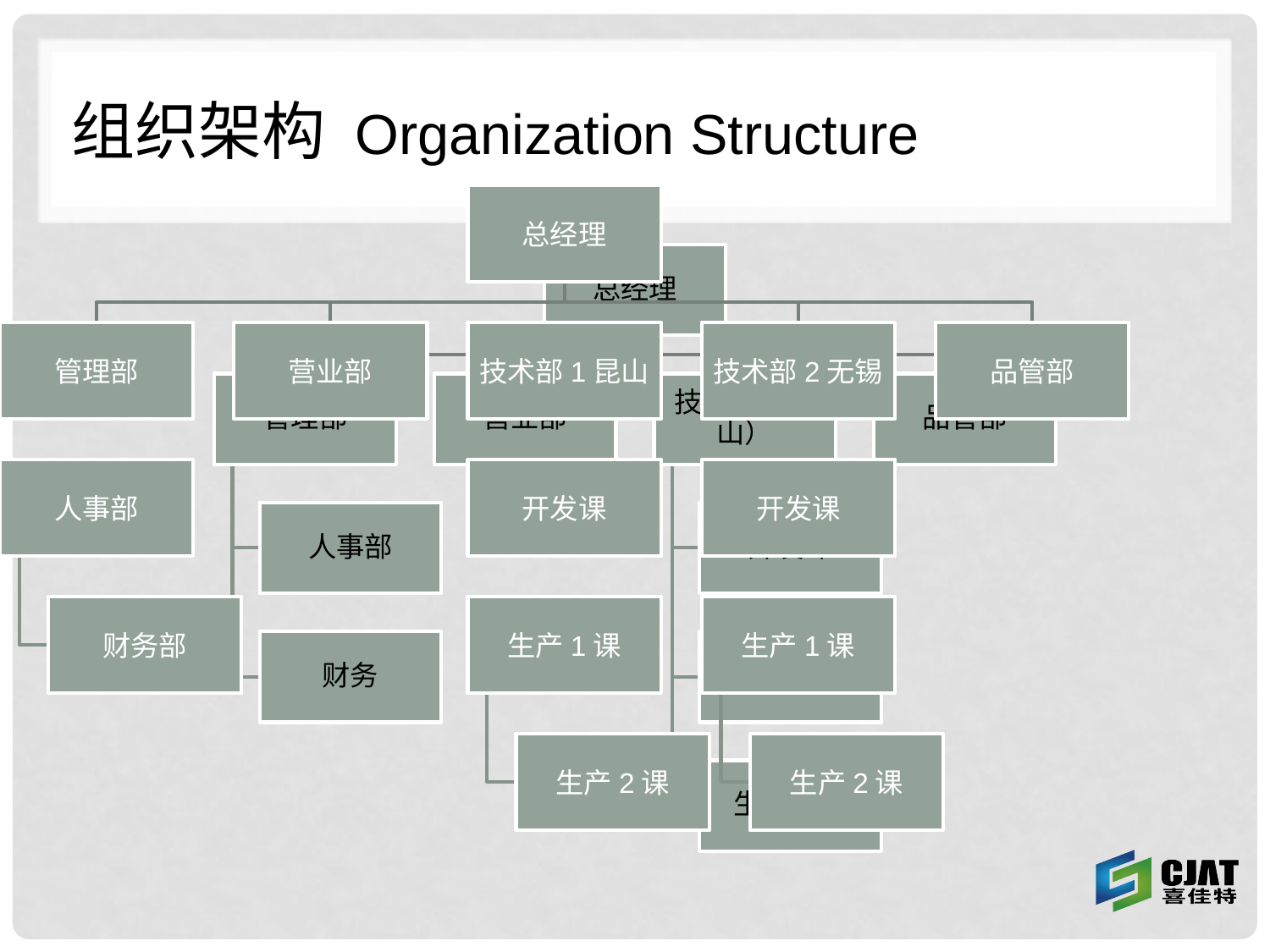

总经理
管理部
人事部
财务部
营业部
技术部1昆山
开发课
生产1课
生产2课
技术部2无锡
开发课
生产1课
生产2课
品管部
# 组织架构 Organization Structure

总经理
管理部
人事部
财务
营业部
技术部（昆山）
开发课
生产1课
生产2课
品管部